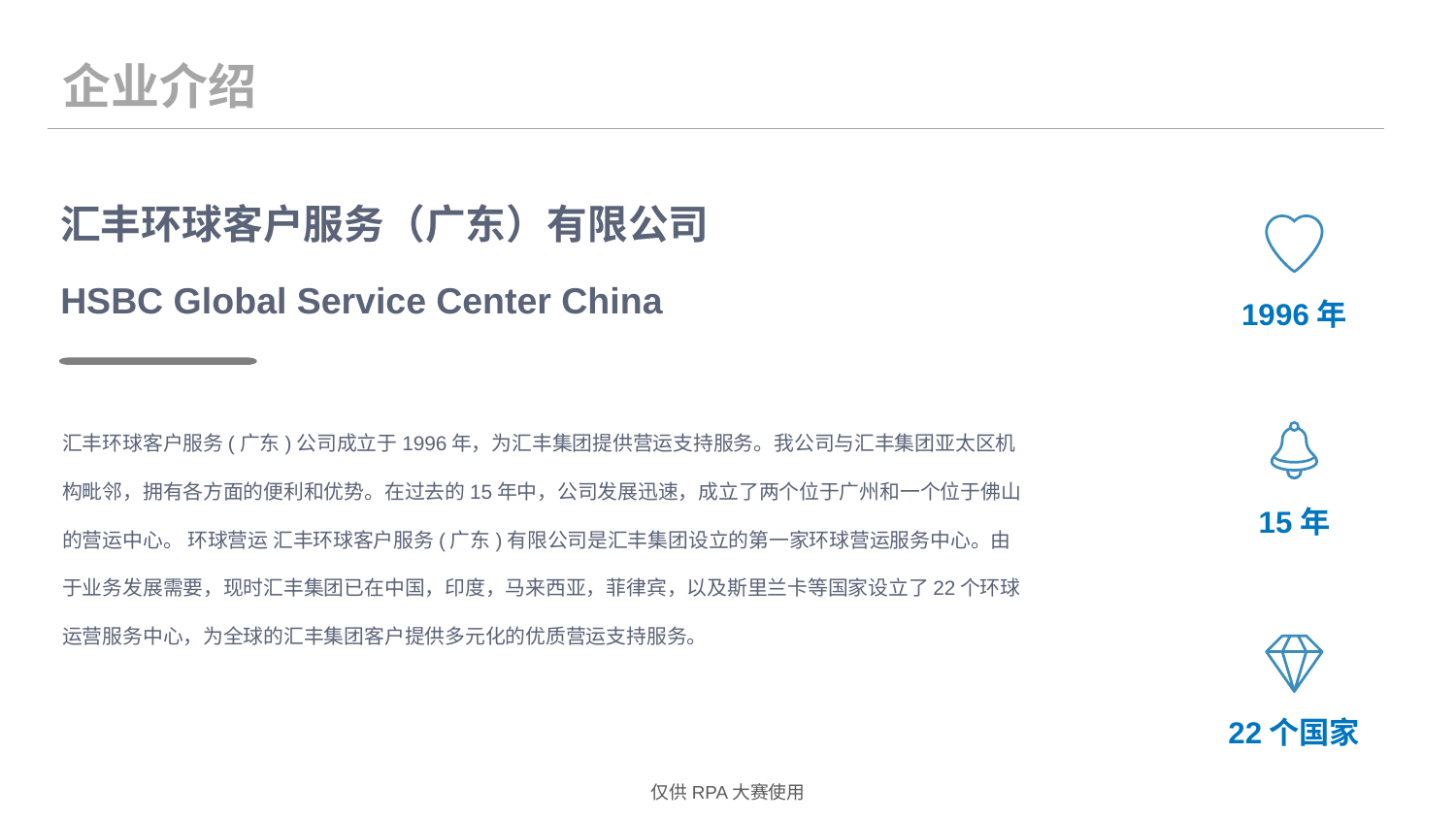

企业介绍
汇丰环球客户服务（广东）有限公司

1996年
HSBC Global Service Center China
汇丰环球客户服务(广东)公司成立于1996年，为汇丰集团提供营运支持服务。我公司与汇丰集团亚太区机构毗邻，拥有各方面的便利和优势。在过去的15年中，公司发展迅速，成立了两个位于广州和一个位于佛山的营运中心。 环球营运 汇丰环球客户服务(广东)有限公司是汇丰集团设立的第一家环球营运服务中心。由于业务发展需要，现时汇丰集团已在中国，印度，马来西亚，菲律宾，以及斯里兰卡等国家设立了22个环球运营服务中心，为全球的汇丰集团客户提供多元化的优质营运支持服务。

15年

22个国家